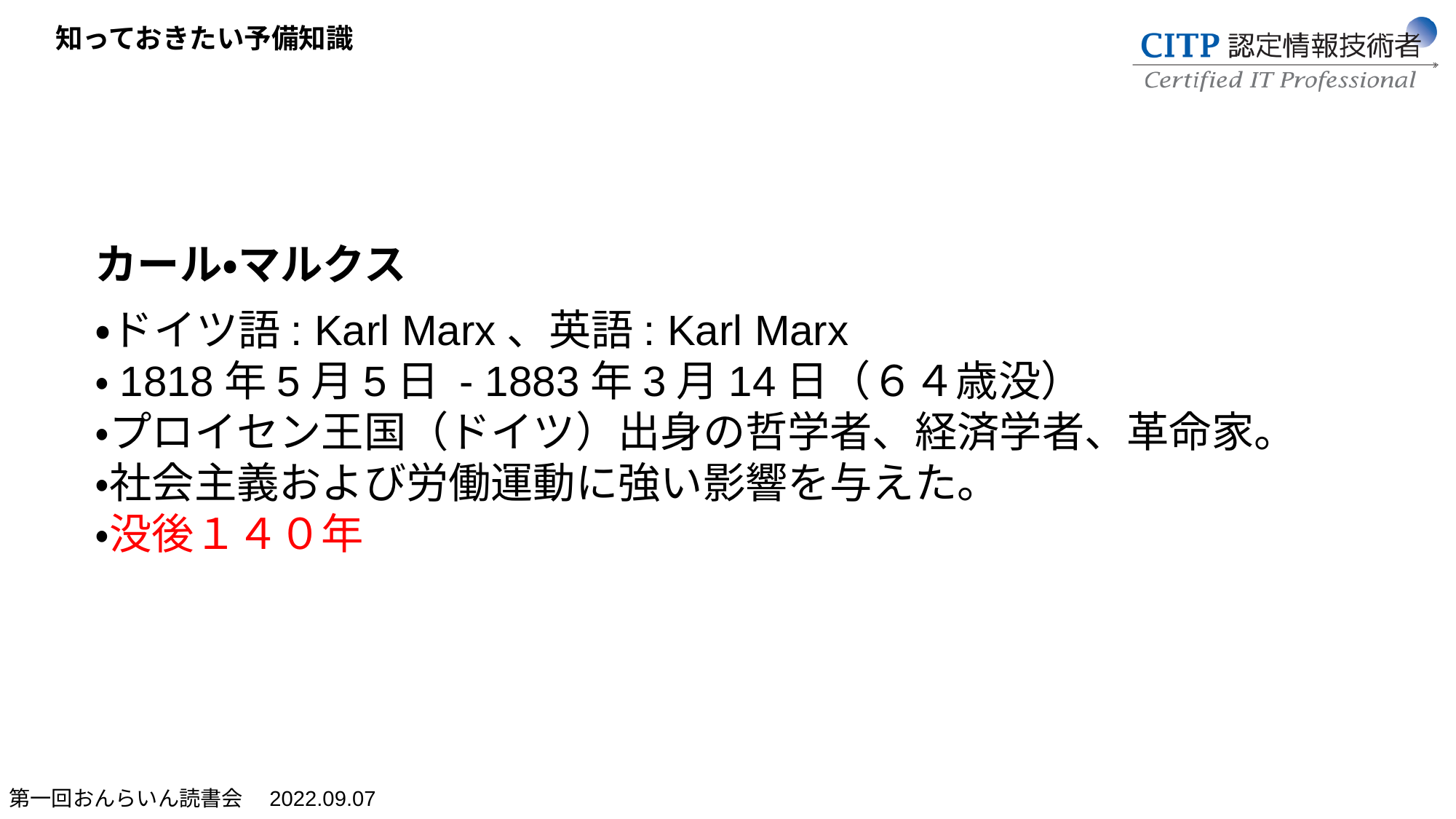

知っておきたい予備知識
カール・マルクス

・ドイツ語: Karl Marx、英語: Karl Marx
・1818年5月5日 - 1883年3月14日（６４歳没）
・プロイセン王国（ドイツ）出身の哲学者、経済学者、革命家。
・社会主義および労働運動に強い影響を与えた。
・没後１４０年